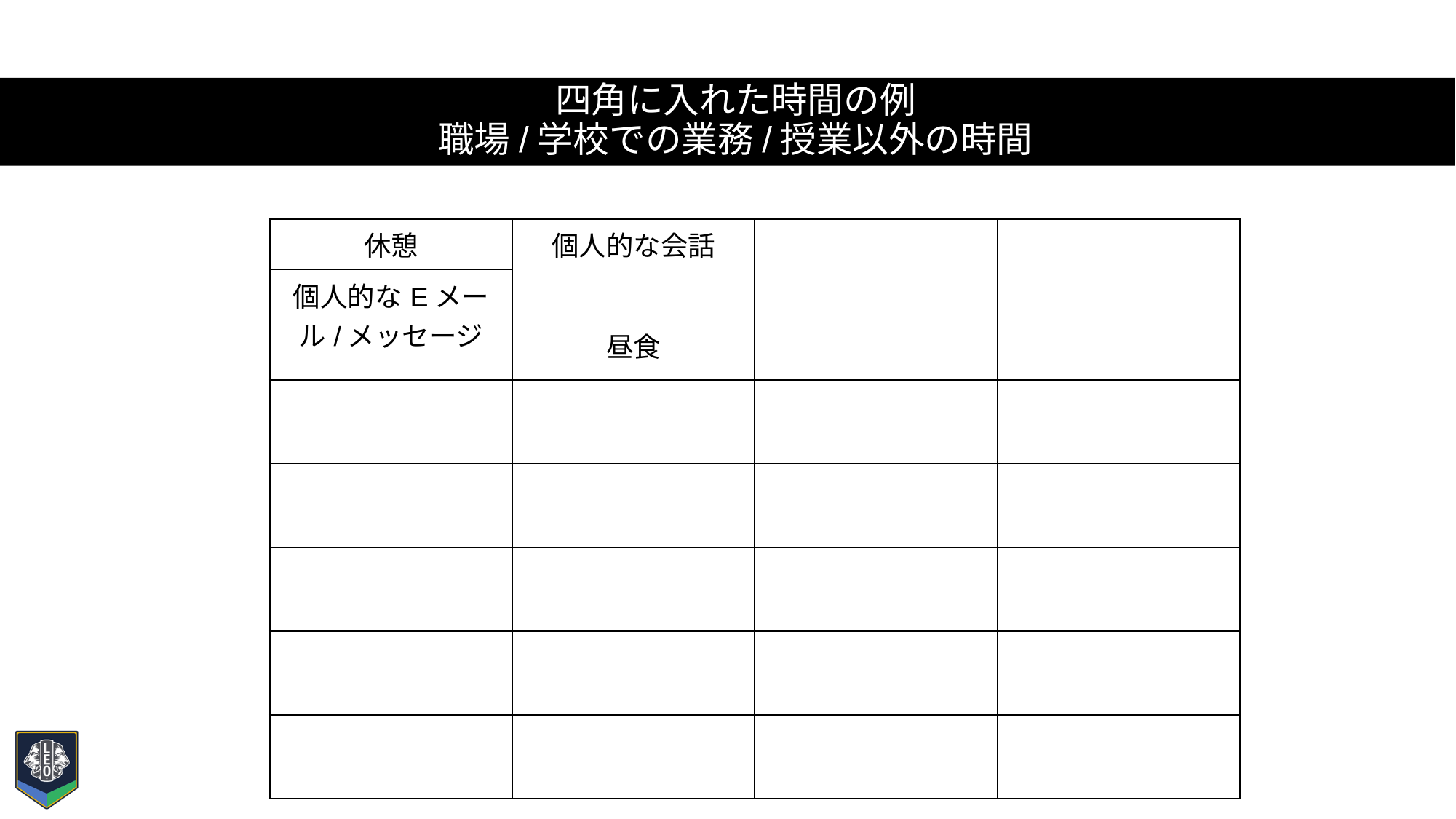

# 四角に入れた時間の例 職場/学校での業務/授業以外の時間

| 休憩 | 個人的な会話 |  |  |
| --- | --- | --- | --- |
| 個人的なEメール/メッセージ |  |  |  |
|  | 昼食 |  |  |
|  |  |  |  |
|  |  |  |  |
|  |  |  |  |
|  |  |  |  |
|  |  |  |  |